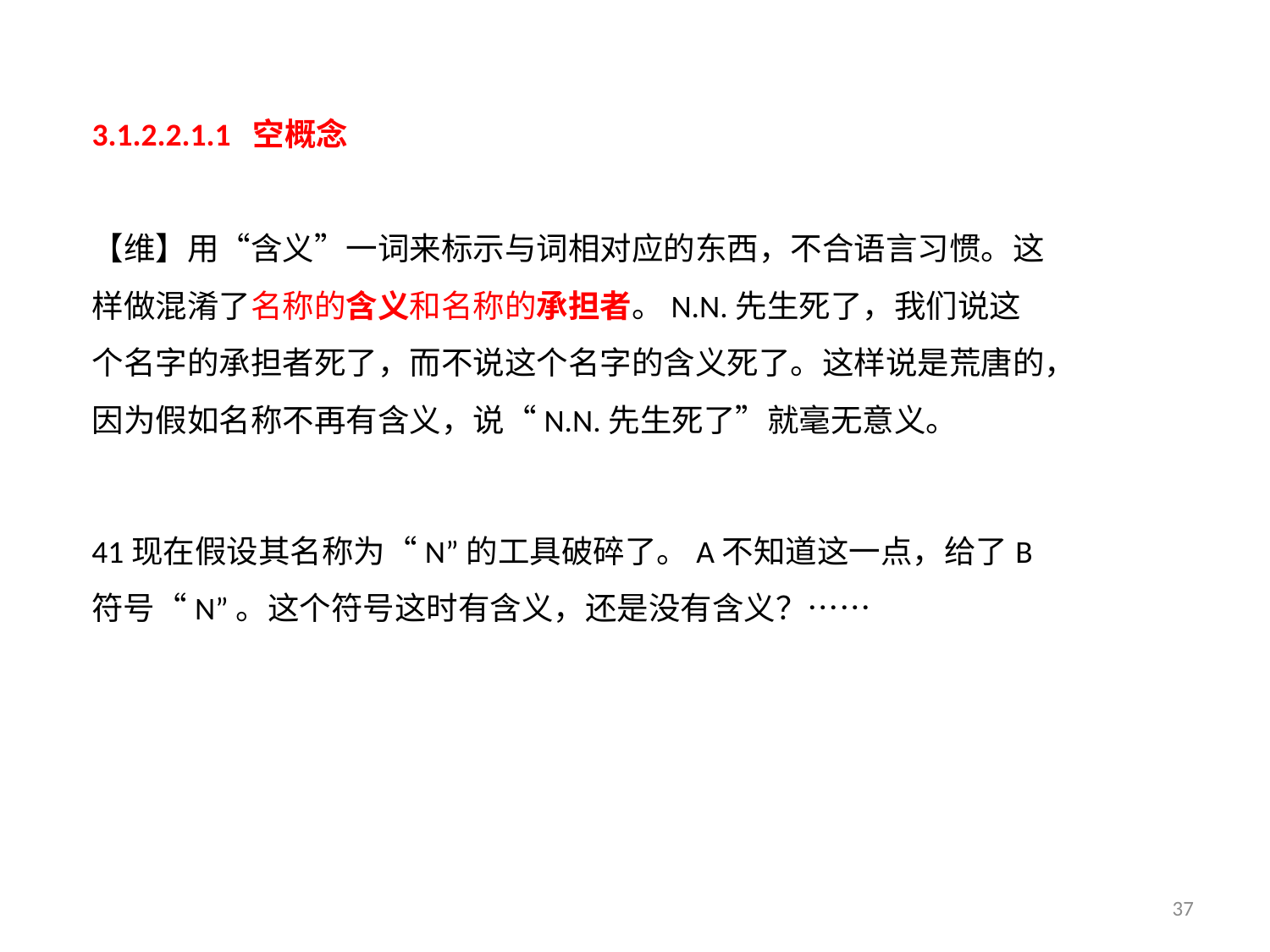

3.1.2.2.1.1  空概念

【维】用“含义”一词来标示与词相对应的东西，不合语言习惯。这样做混淆了名称的含义和名称的承担者。N.N.先生死了，我们说这个名字的承担者死了，而不说这个名字的含义死了。这样说是荒唐的，因为假如名称不再有含义，说“N.N.先生死了”就毫无意义。

41现在假设其名称为“N”的工具破碎了。A不知道这一点，给了B符号“N”。这个符号这时有含义，还是没有含义？……
37